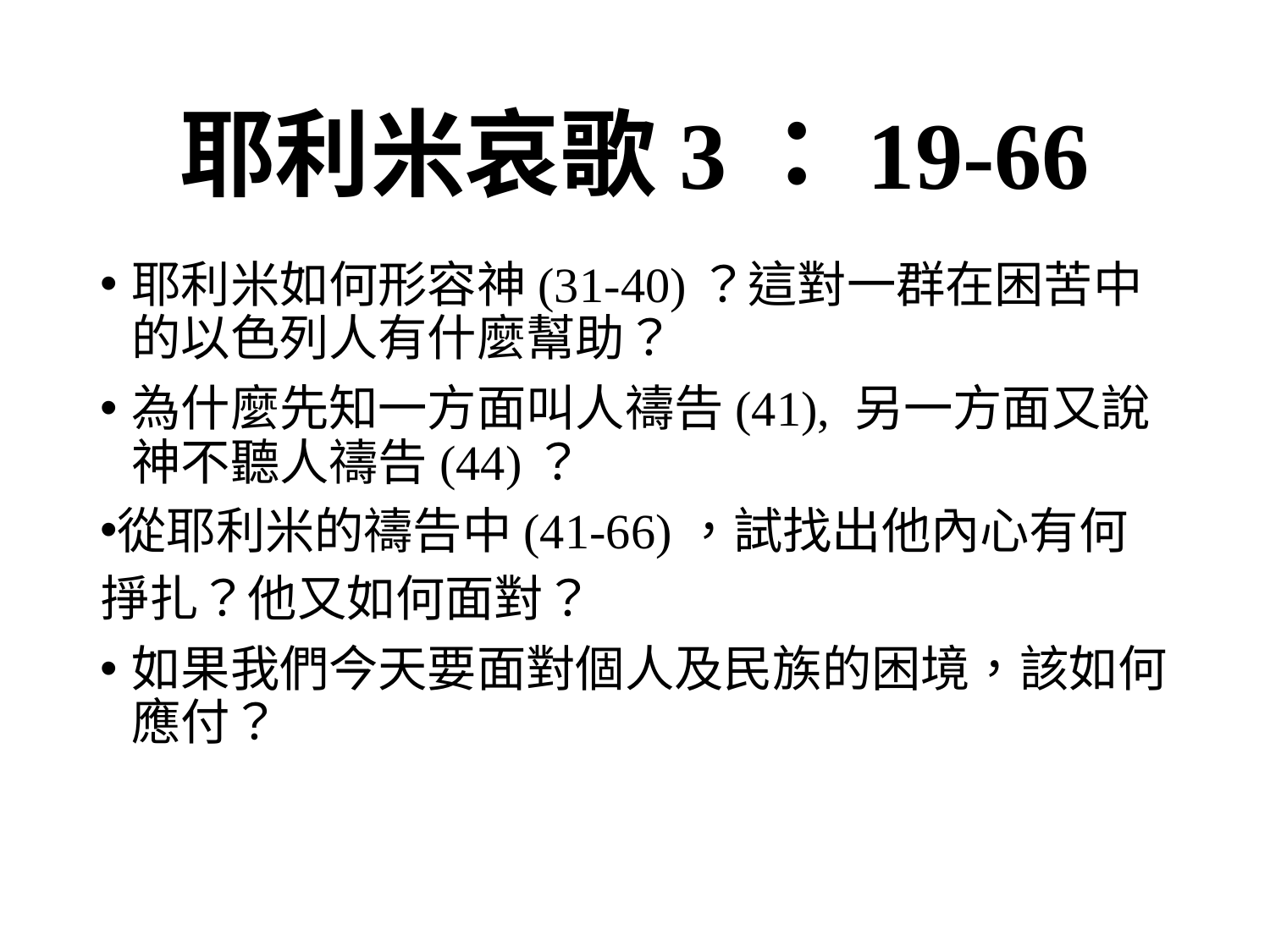

# 耶利米哀歌3：19-66
耶利米如何形容神(31-40)？這對一群在困苦中的以色列人有什麼幫助？
為什麼先知一方面叫人禱告(41), 另一方面又說神不聽人禱告(44)？
從耶利米的禱告中(41-66)，試找出他內心有何掙扎？他又如何面對？
如果我們今天要面對個人及民族的困境，該如何應付？